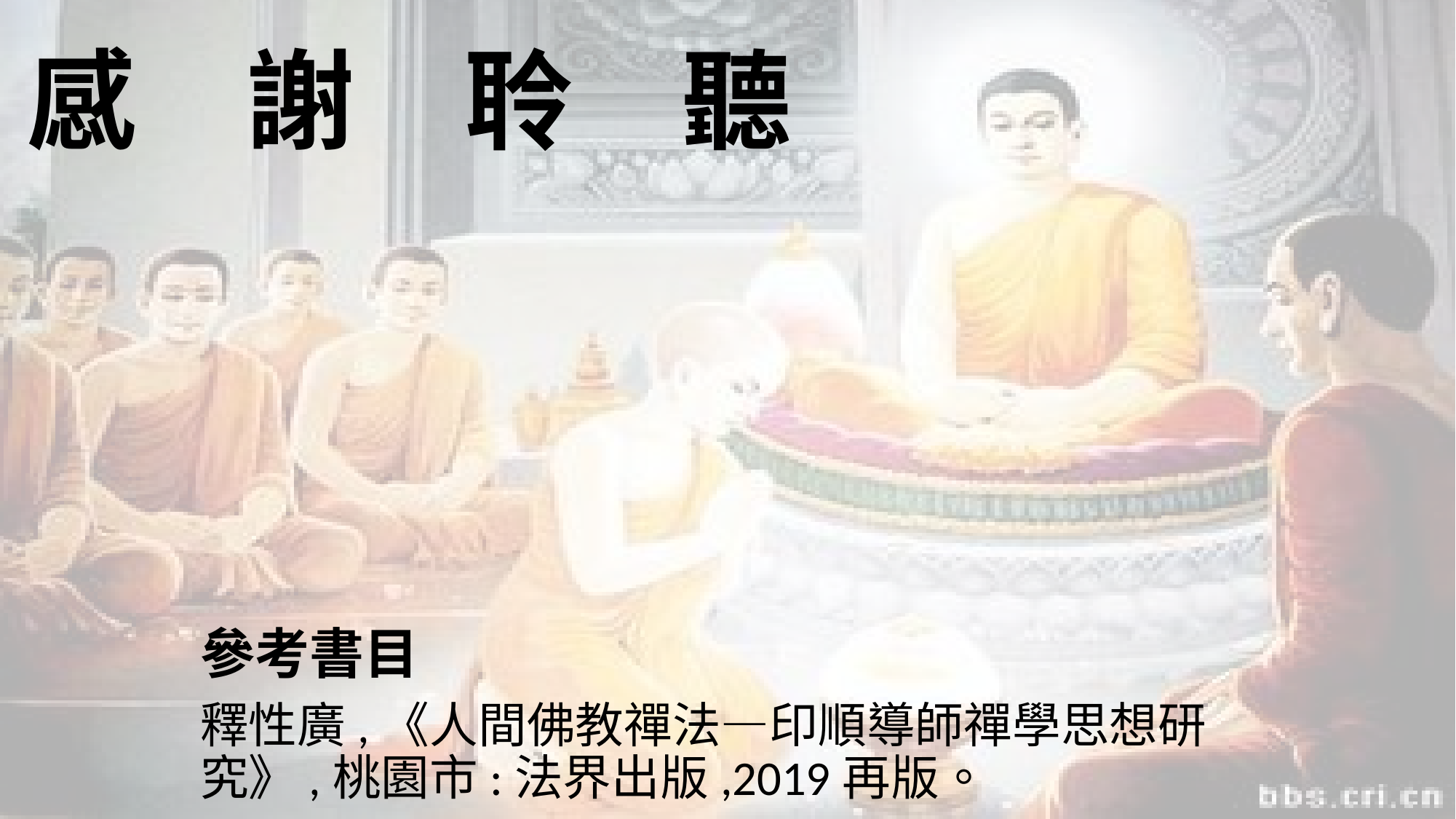

感　謝　聆　聽
參考書目
釋性廣,《人間佛教禪法—印順導師禪學思想研究》,桃園市:法界出版,2019再版。